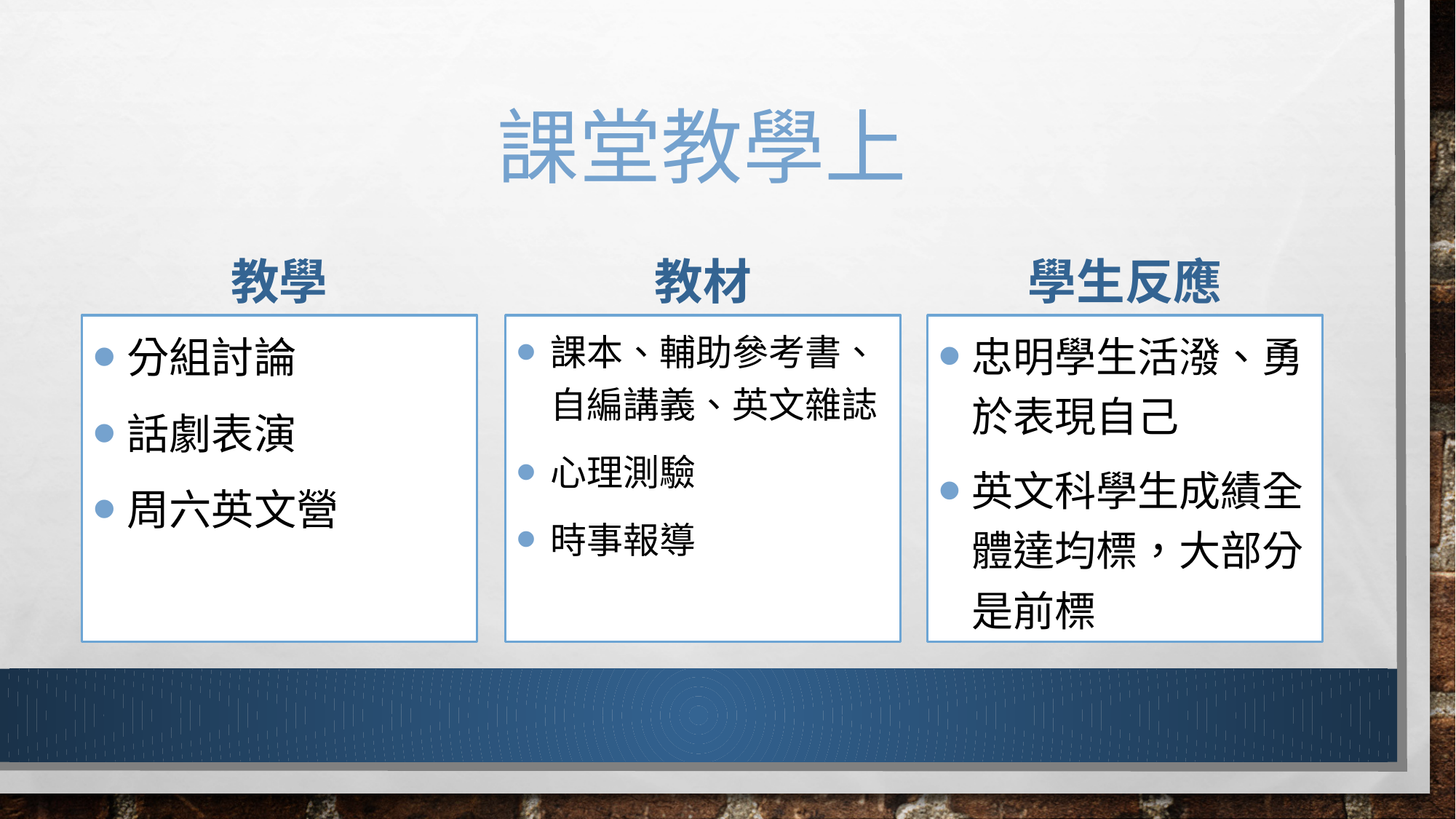

# 課堂教學上
教學
教材
學生反應
分組討論
話劇表演
周六英文營
課本、輔助參考書、自編講義、英文雜誌
心理測驗
時事報導
忠明學生活潑、勇於表現自己
英文科學生成績全體達均標，大部分是前標